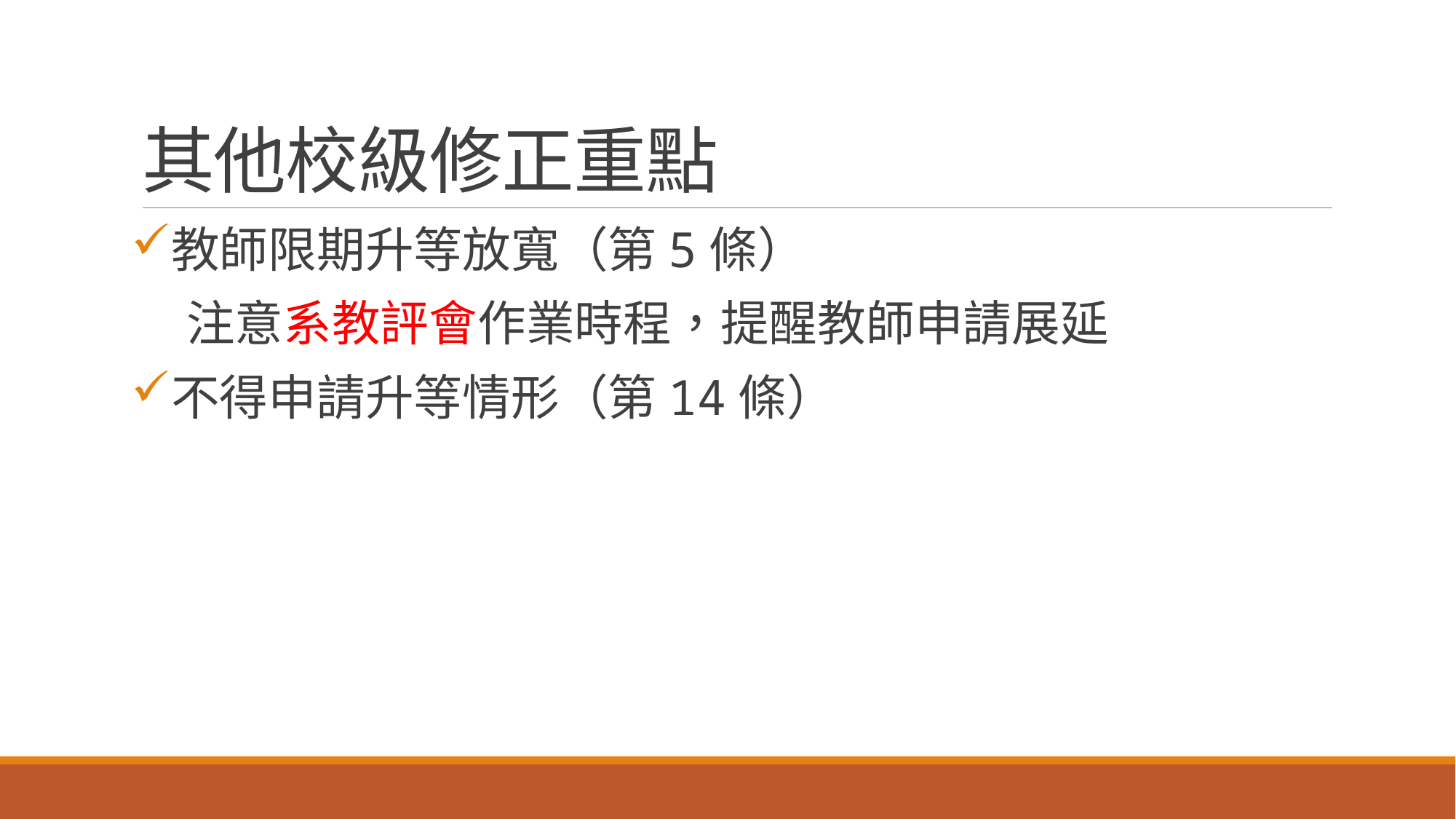

# 其他校級修正重點
教師限期升等放寬（第5條）
    注意系教評會作業時程，提醒教師申請展延
不得申請升等情形（第14條）